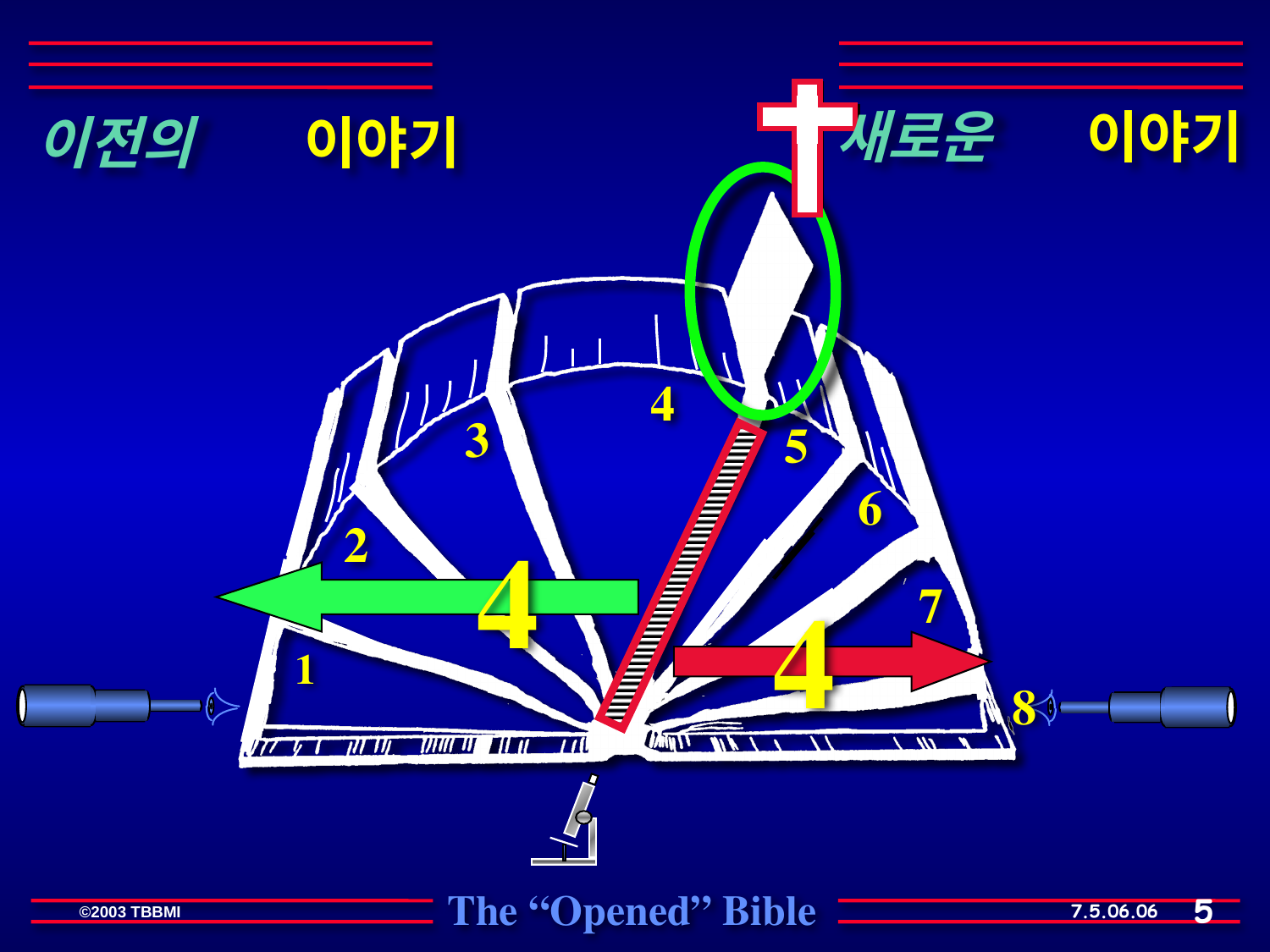

새로운      이야기
이전의       이야기

4
3
5

6
2
4

4
7
1
8
5
06